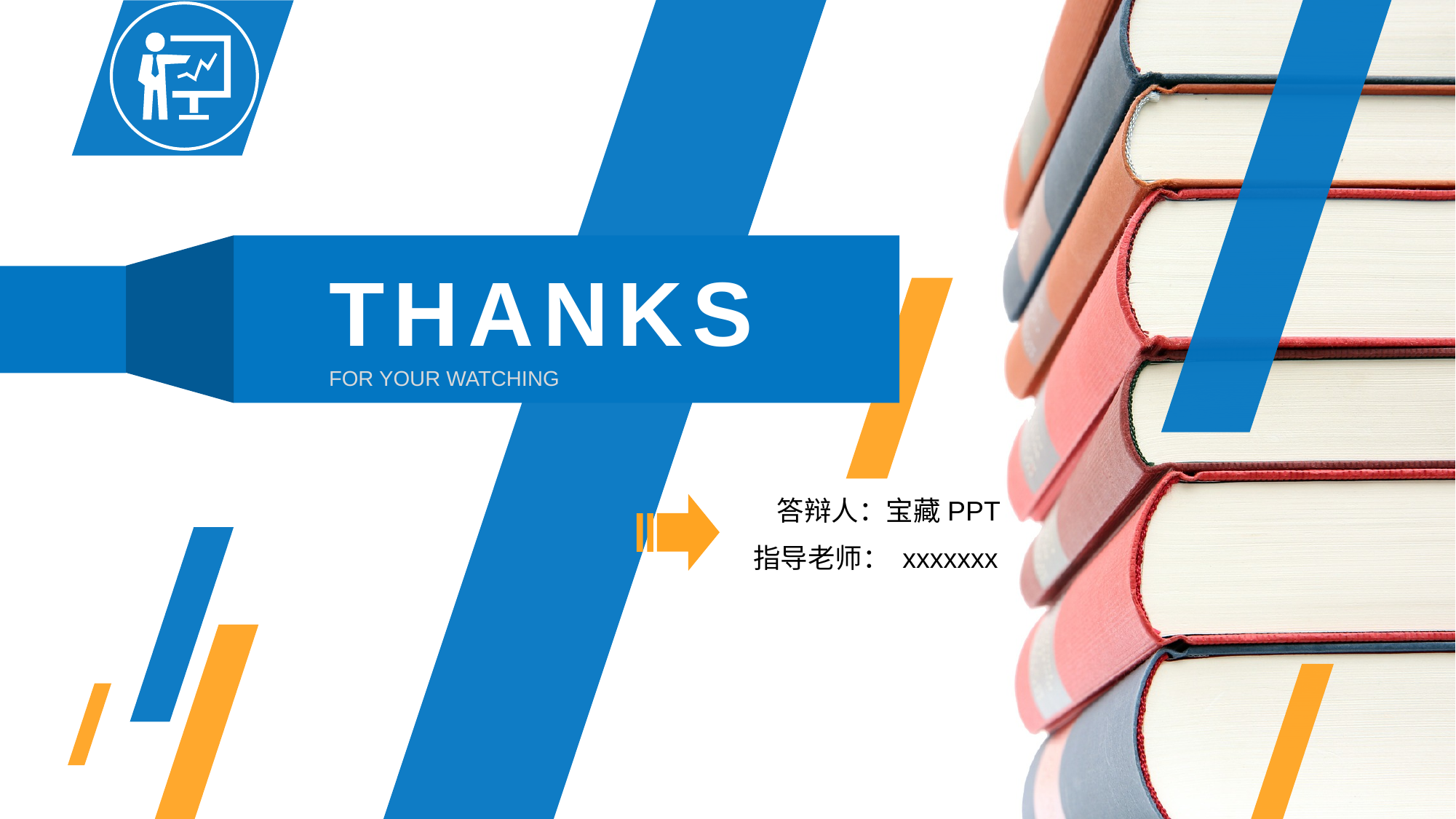

THANKS

FOR YOUR WATCHING
答辩人：宝藏PPT

指导老师： xxxxxxx